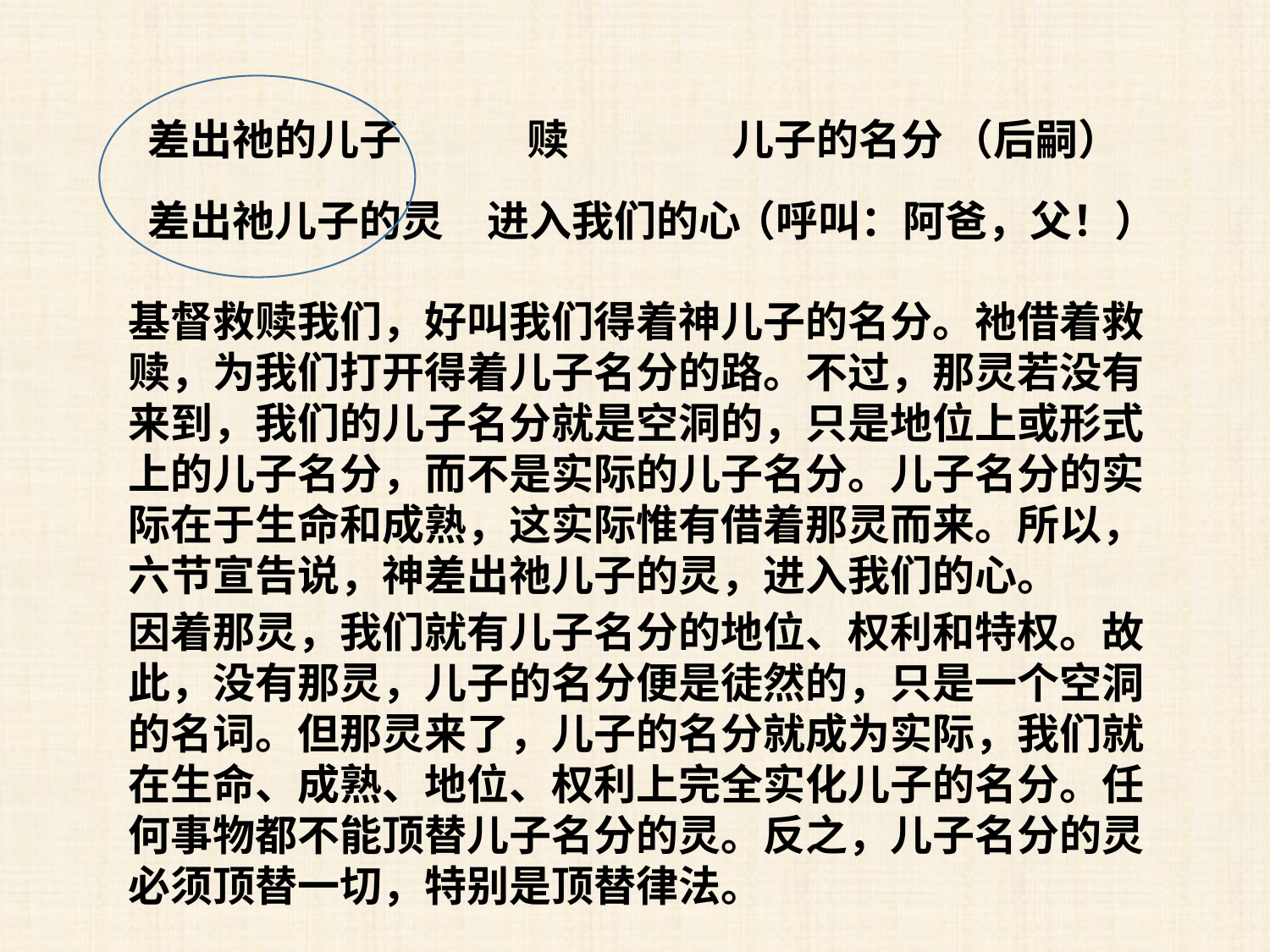

差出祂的儿子
赎
儿子的名分
（后嗣）
差出祂儿子的灵
进入我们的心
（呼叫：阿爸，父！）
基督救赎我们，好叫我们得着神儿子的名分。祂借着救赎，为我们打开得着儿子名分的路。不过，那灵若没有来到，我们的儿子名分就是空洞的，只是地位上或形式上的儿子名分，而不是实际的儿子名分。儿子名分的实际在于生命和成熟，这实际惟有借着那灵而来。所以，六节宣告说，神差出祂儿子的灵，进入我们的心。
因着那灵，我们就有儿子名分的地位、权利和特权。故此，没有那灵，儿子的名分便是徒然的，只是一个空洞的名词。但那灵来了，儿子的名分就成为实际，我们就在生命、成熟、地位、权利上完全实化儿子的名分。任何事物都不能顶替儿子名分的灵。反之，儿子名分的灵必须顶替一切，特别是顶替律法。